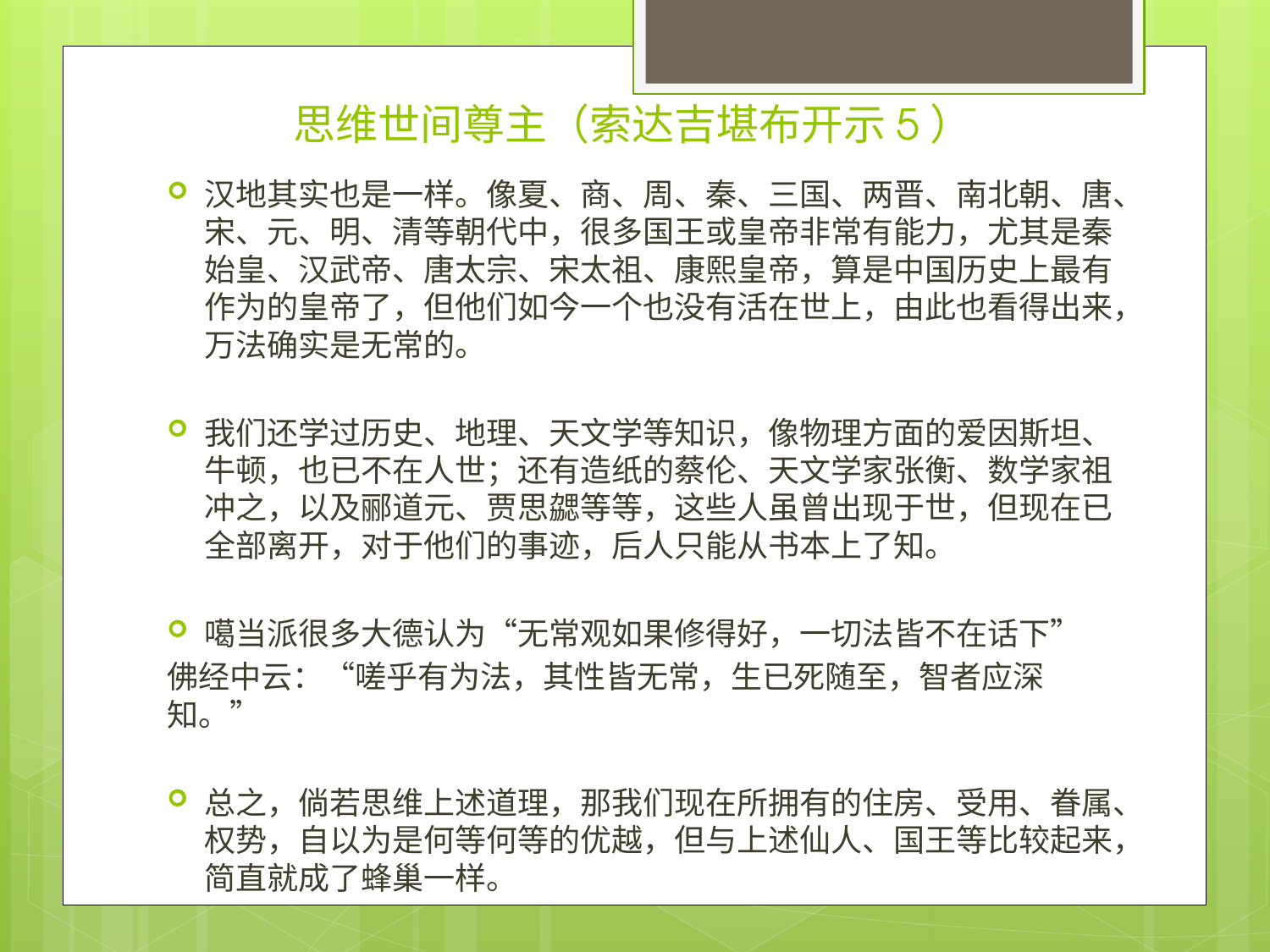

# 思维世间尊主（索达吉堪布开示5）
汉地其实也是一样。像夏、商、周、秦、三国、两晋、南北朝、唐、宋、元、明、清等朝代中，很多国王或皇帝非常有能力，尤其是秦始皇、汉武帝、唐太宗、宋太祖、康熙皇帝，算是中国历史上最有作为的皇帝了，但他们如今一个也没有活在世上，由此也看得出来，万法确实是无常的。

我们还学过历史、地理、天文学等知识，像物理方面的爱因斯坦、牛顿，也已不在人世；还有造纸的蔡伦、天文学家张衡、数学家祖冲之，以及郦道元、贾思勰等等，这些人虽曾出现于世，但现在已全部离开，对于他们的事迹，后人只能从书本上了知。

噶当派很多大德认为“无常观如果修得好，一切法皆不在话下”
佛经中云：“嗟乎有为法，其性皆无常，生已死随至，智者应深知。”

总之，倘若思维上述道理，那我们现在所拥有的住房、受用、眷属、权势，自以为是何等何等的优越，但与上述仙人、国王等比较起来，简直就成了蜂巢一样。